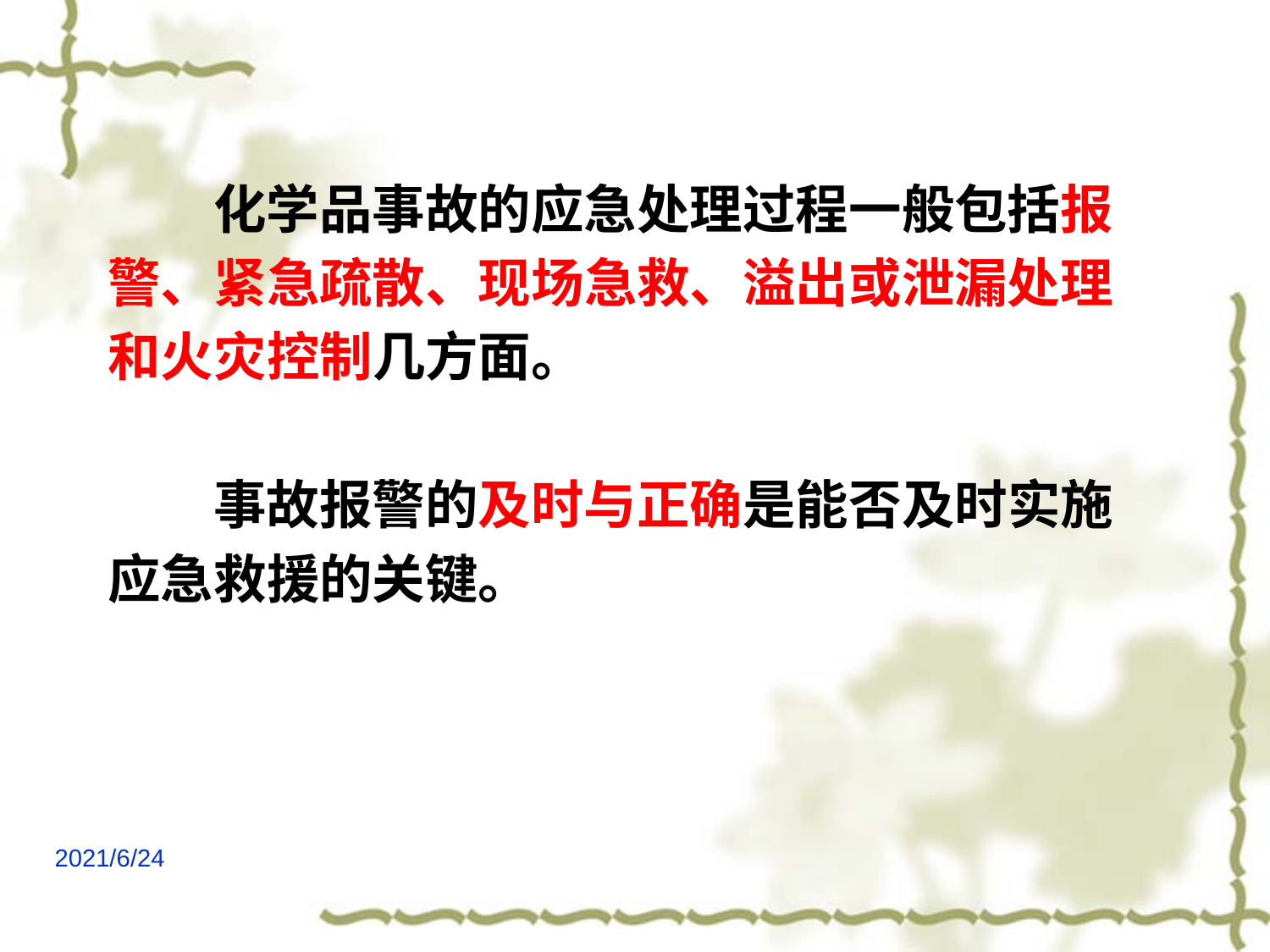

化学品事故的应急处理过程一般包括报
警、紧急疏散、现场急救、溢出或泄漏处理
和火灾控制几方面。

　　事故报警的及时与正确是能否及时实施
应急救援的关键。
2021/6/24